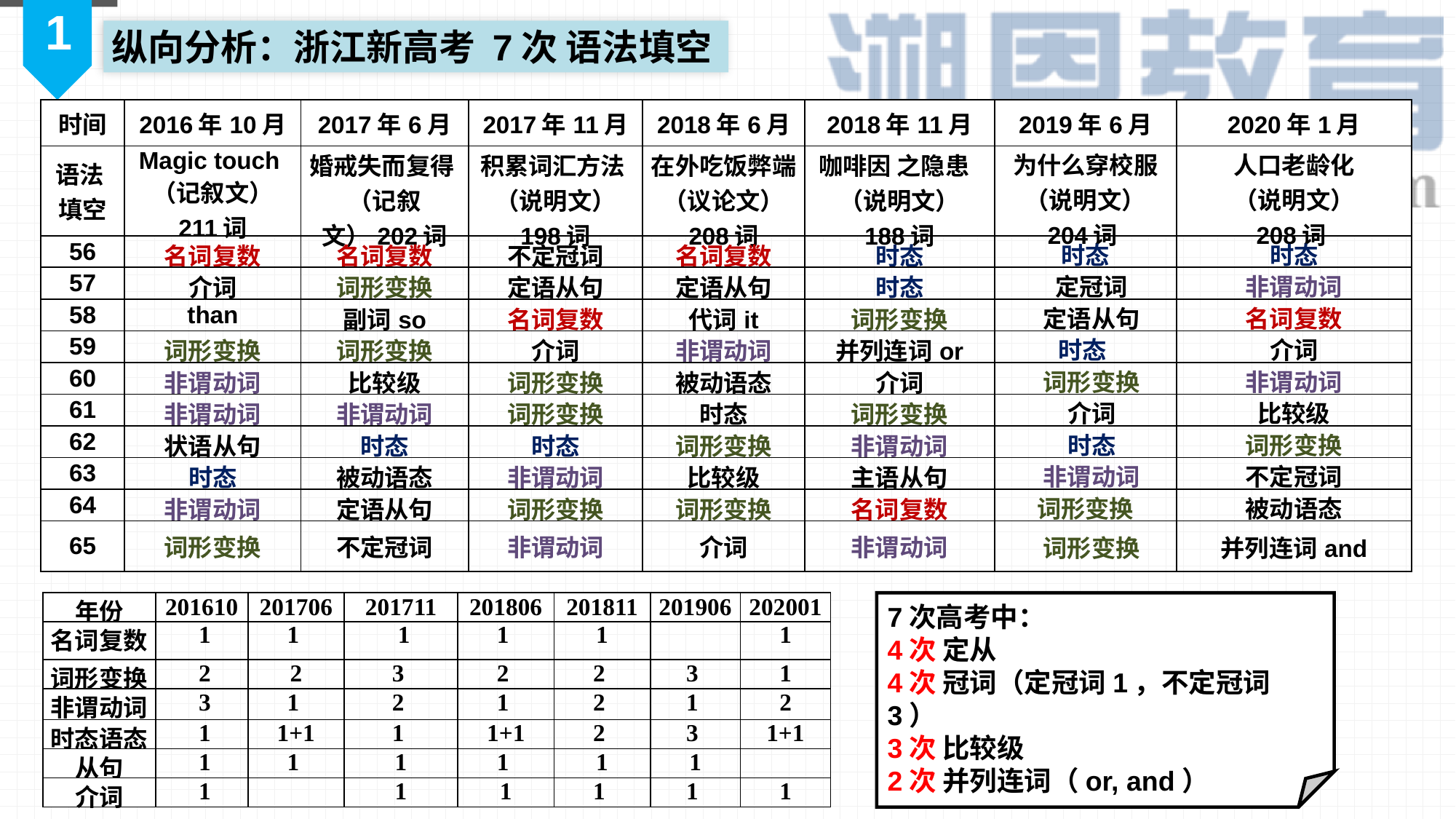

1
纵向分析：浙江新高考 7次 语法填空
| 时间 | 2016年10月 | 2017年6月 | 2017年11月 | 2018年6月 | 2018年11月 | 2019年6月 | 2020年1月 |
| --- | --- | --- | --- | --- | --- | --- | --- |
| 语法  填空 | Magic touch  （记叙文） 211词 | 婚戒失而复得  （记叙文）202词 | 积累词汇方法  （说明文） 198词 | 在外吃饭弊端 （议论文） 208词 | 咖啡因 之隐患   （说明文） 188词 | 为什么穿校服 （说明文） 204词 | 人口老龄化 （说明文） 208词 |
| 56 | 名词复数 | 名词复数 | 不定冠词 | 名词复数 | 时态 | 时态 | 时态 |
| 57 | 介词 | 词形变换 | 定语从句 | 定语从句 | 时态 | 定冠词 | 非谓动词 |
| 58 | than | 副词so | 名词复数 | 代词it | 词形变换 | 定语从句 | 名词复数 |
| 59 | 词形变换 | 词形变换 | 介词 | 非谓动词 | 并列连词or | 时态 | 介词 |
| 60 | 非谓动词 | 比较级 | 词形变换 | 被动语态 | 介词 | 词形变换 | 非谓动词 |
| 61 | 非谓动词 | 非谓动词 | 词形变换 | 时态 | 词形变换 | 介词 | 比较级 |
| 62 | 状语从句 | 时态 | 时态 | 词形变换 | 非谓动词 | 时态 | 词形变换 |
| 63 | 时态 | 被动语态 | 非谓动词 | 比较级 | 主语从句 | 非谓动词 | 不定冠词 |
| 64 | 非谓动词 | 定语从句 | 词形变换 | 词形变换 | 名词复数 | 词形变换 | 被动语态 |
| 65 | 词形变换 | 不定冠词 | 非谓动词 | 介词 | 非谓动词 | 词形变换 | 并列连词and |
| 年份 | 201610 | 201706 | 201711 | 201806 | 201811 | 201906 | 202001 |
| --- | --- | --- | --- | --- | --- | --- | --- |
| 名词复数 | 1 | 1 | 1 | 1 | 1 |  | 1 |
| 词形变换 | 2 | 2 | 3 | 2 | 2 | 3 | 1 |
| 非谓动词 | 3 | 1 | 2 | 1 | 2 | 1 | 2 |
| 时态语态 | 1 | 1+1 | 1 | 1+1 | 2 | 3 | 1+1 |
| 从句 | 1 | 1 | 1 | 1 | 1 | 1 |  |
| 介词 | 1 |  | 1 | 1 | 1 | 1 | 1 |

7次高考中：
4次 定从
4次 冠词（定冠词1，不定冠词3）
3次 比较级
2次 并列连词（or, and）